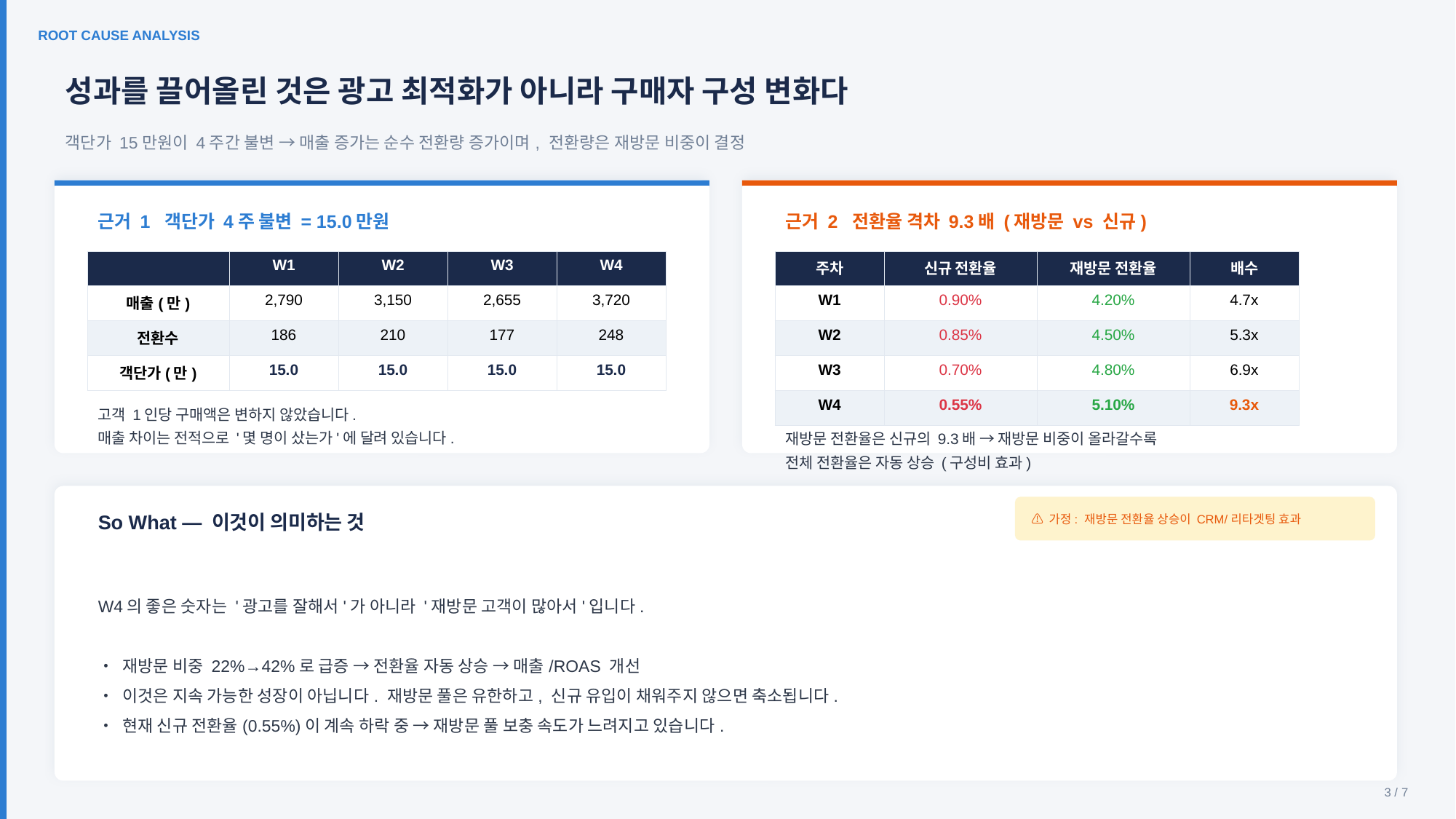

ROOT CAUSE ANALYSIS
성과를 끌어올린 것은 광고 최적화가 아니라 구매자 구성 변화다
객단가 15만원이 4주간 불변 → 매출 증가는 순수 전환량 증가이며, 전환량은 재방문 비중이 결정

근거 1  객단가 4주 불변 = 15.0만원
근거 2  전환율 격차 9.3배 (재방문 vs 신규)
|  | W1 | W2 | W3 | W4 |
| --- | --- | --- | --- | --- |
| 매출(만) | 2,790 | 3,150 | 2,655 | 3,720 |
| 전환수 | 186 | 210 | 177 | 248 |
| 객단가(만) | 15.0 | 15.0 | 15.0 | 15.0 |
| 주차 | 신규 전환율 | 재방문 전환율 | 배수 |
| --- | --- | --- | --- |
| W1 | 0.90% | 4.20% | 4.7x |
| W2 | 0.85% | 4.50% | 5.3x |
| W3 | 0.70% | 4.80% | 6.9x |
| W4 | 0.55% | 5.10% | 9.3x |
고객 1인당 구매액은 변하지 않았습니다.
매출 차이는 전적으로 '몇 명이 샀는가'에 달려 있습니다.
재방문 전환율은 신규의 9.3배 → 재방문 비중이 올라갈수록
전체 전환율은 자동 상승 (구성비 효과)

⚠ 가정: 재방문 전환율 상승이 CRM/리타겟팅 효과
So What — 이것이 의미하는 것
W4의 좋은 숫자는 '광고를 잘해서'가 아니라 '재방문 고객이 많아서'입니다.

• 재방문 비중 22%→42%로 급증 → 전환율 자동 상승 → 매출/ROAS 개선
• 이것은 지속 가능한 성장이 아닙니다. 재방문 풀은 유한하고, 신규 유입이 채워주지 않으면 축소됩니다.
• 현재 신규 전환율(0.55%)이 계속 하락 중 → 재방문 풀 보충 속도가 느려지고 있습니다.
3 / 7